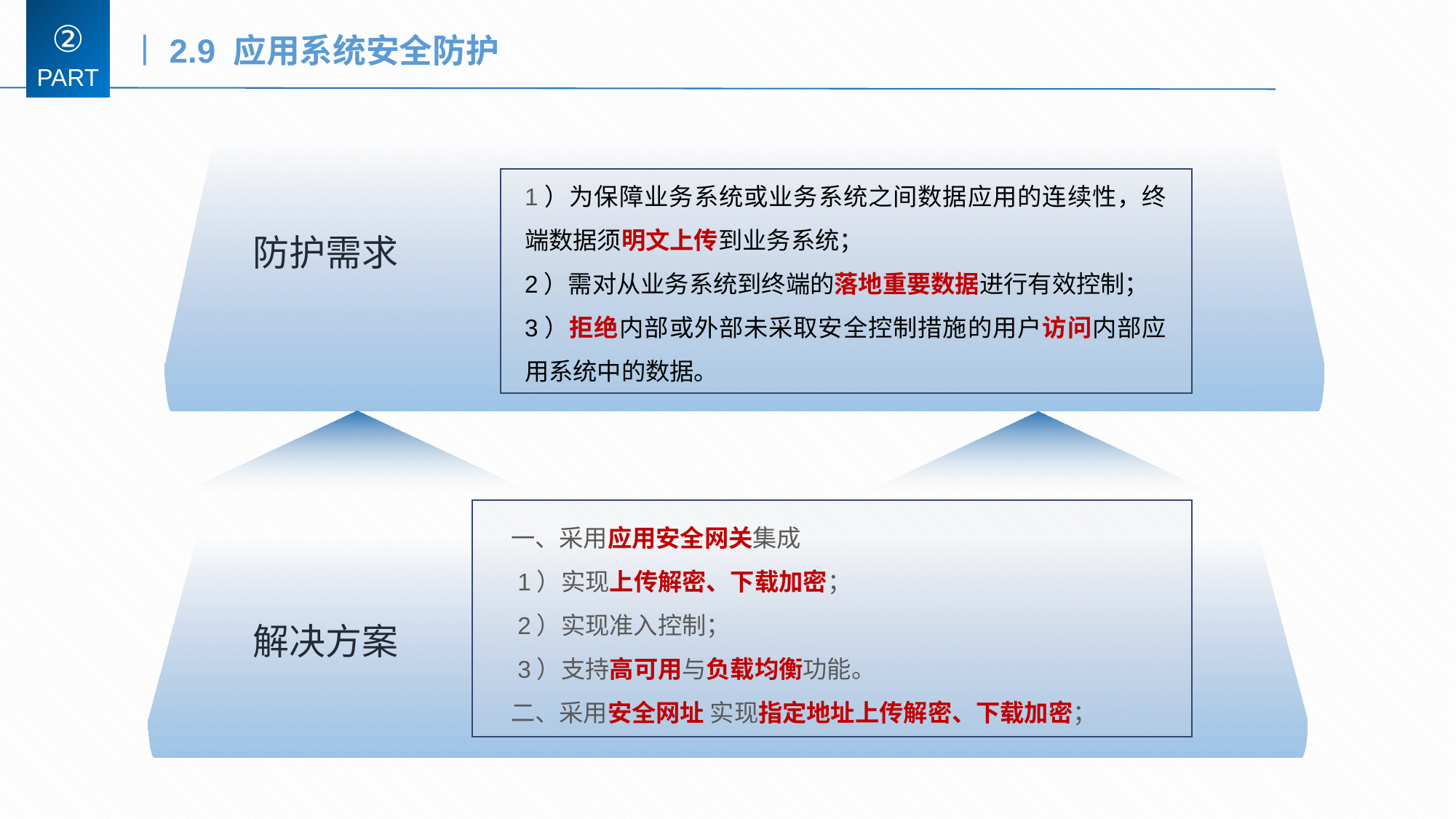

②
丨2.9 应用系统安全防护
PART

1）为保障业务系统或业务系统之间数据应用的连续性，终端数据须明文上传到业务系统；
2）需对从业务系统到终端的落地重要数据进行有效控制；
3）拒绝内部或外部未采取安全控制措施的用户访问内部应用系统中的数据。

防护需求

一、采用应用安全网关集成
 1）实现上传解密、下载加密；
 2）实现准入控制；
 3）支持高可用与负载均衡功能。
二、采用安全网址 实现指定地址上传解密、下载加密；

解决方案